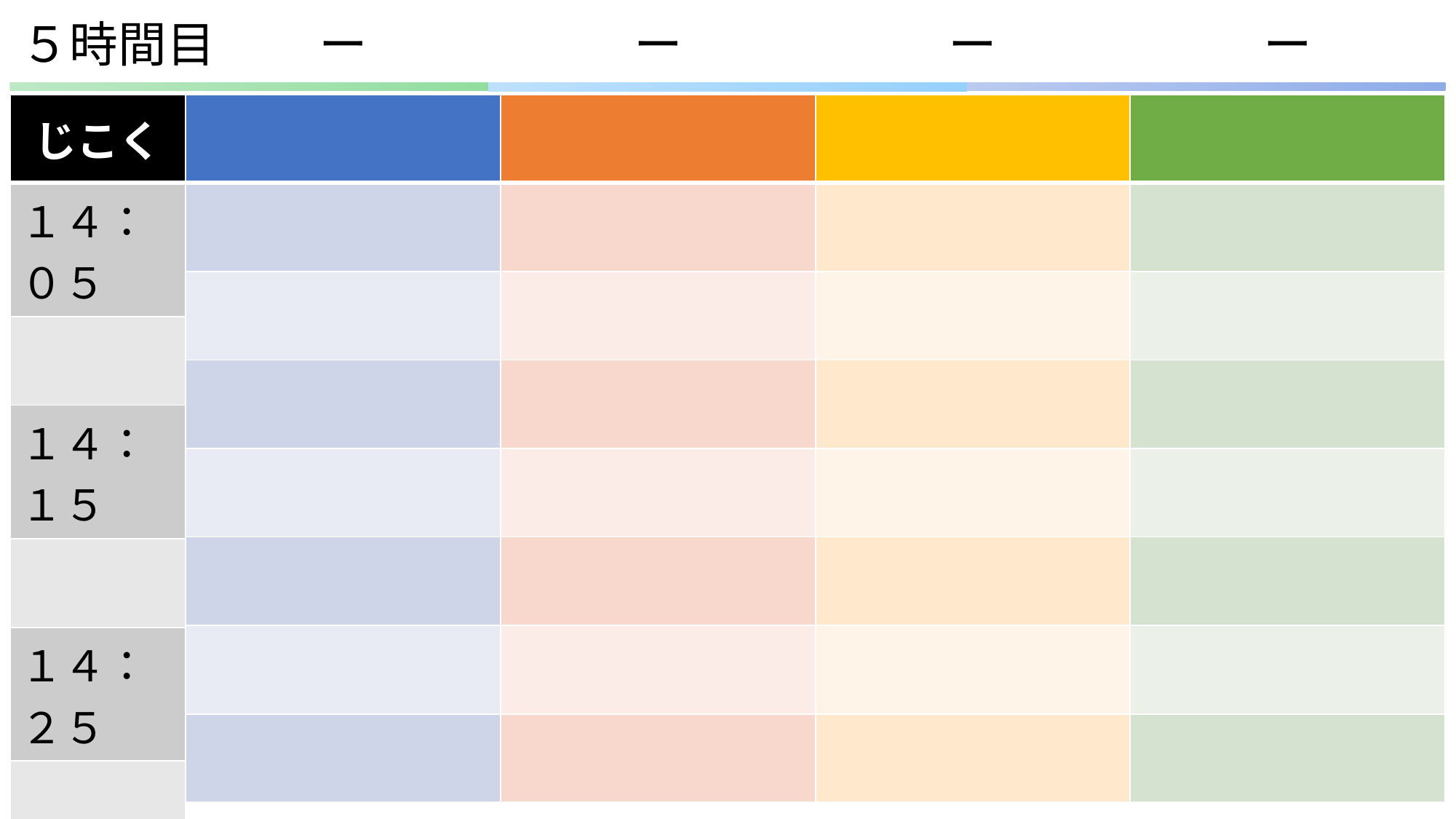

ー
ー
# ５時間目
ー
ー
| じこく |
| --- |
| １４：０５ |
|  |
| １４：１５ |
|  |
| １４：２５ |
|  |
| １４：３５ |
|  |
| --- |
|  |
|  |
|  |
|  |
|  |
|  |
|  |
|  |
| --- |
|  |
|  |
|  |
|  |
|  |
|  |
|  |
|  |
| --- |
|  |
|  |
|  |
|  |
|  |
|  |
|  |
|  |
| --- |
|  |
|  |
|  |
|  |
|  |
|  |
|  |